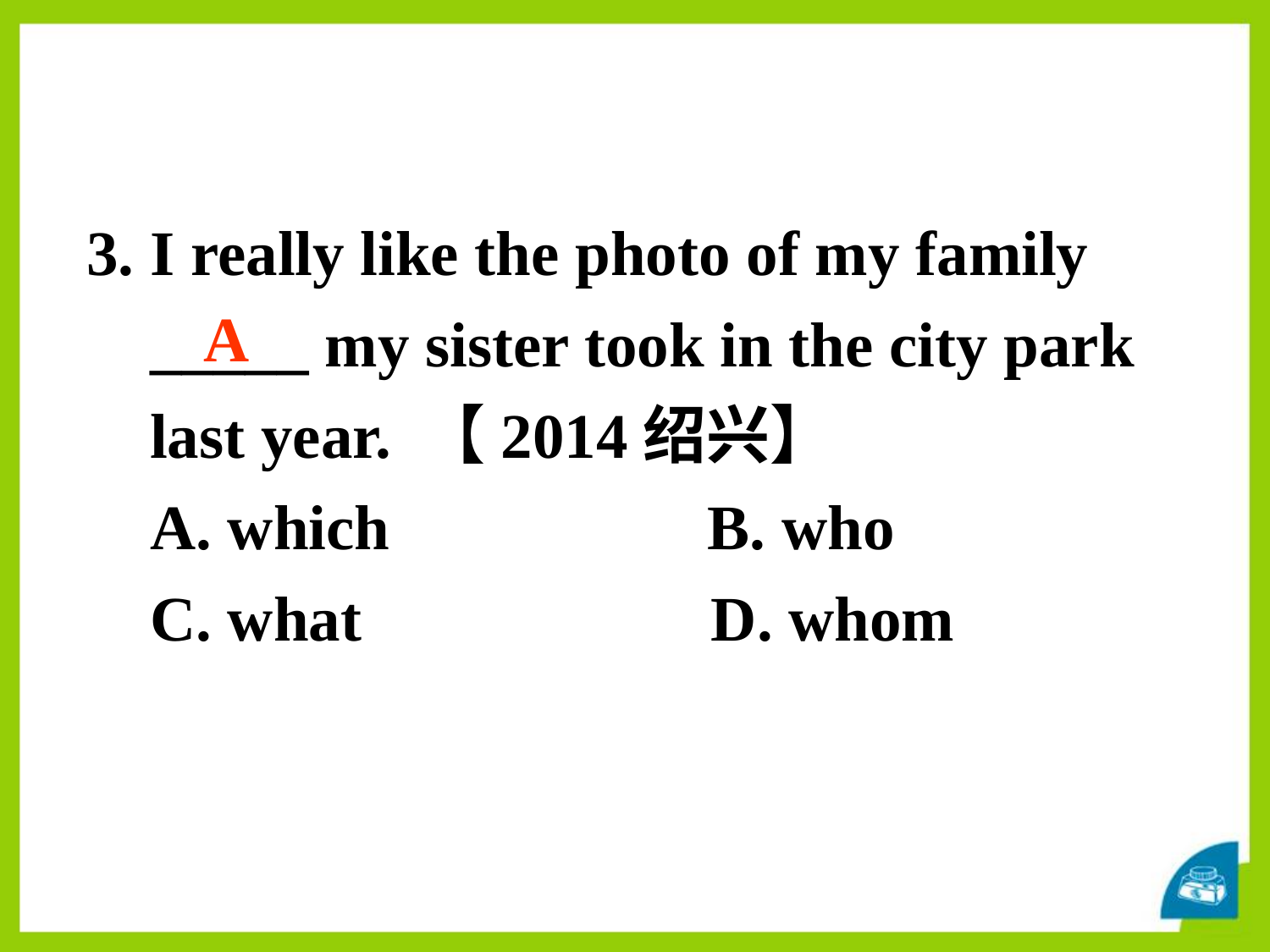

3. I really like the photo of my family
    _____ my sister took in the city park
    last year. 【2014绍兴】
    A. which                    B. who
    C. what                      D. whom
A